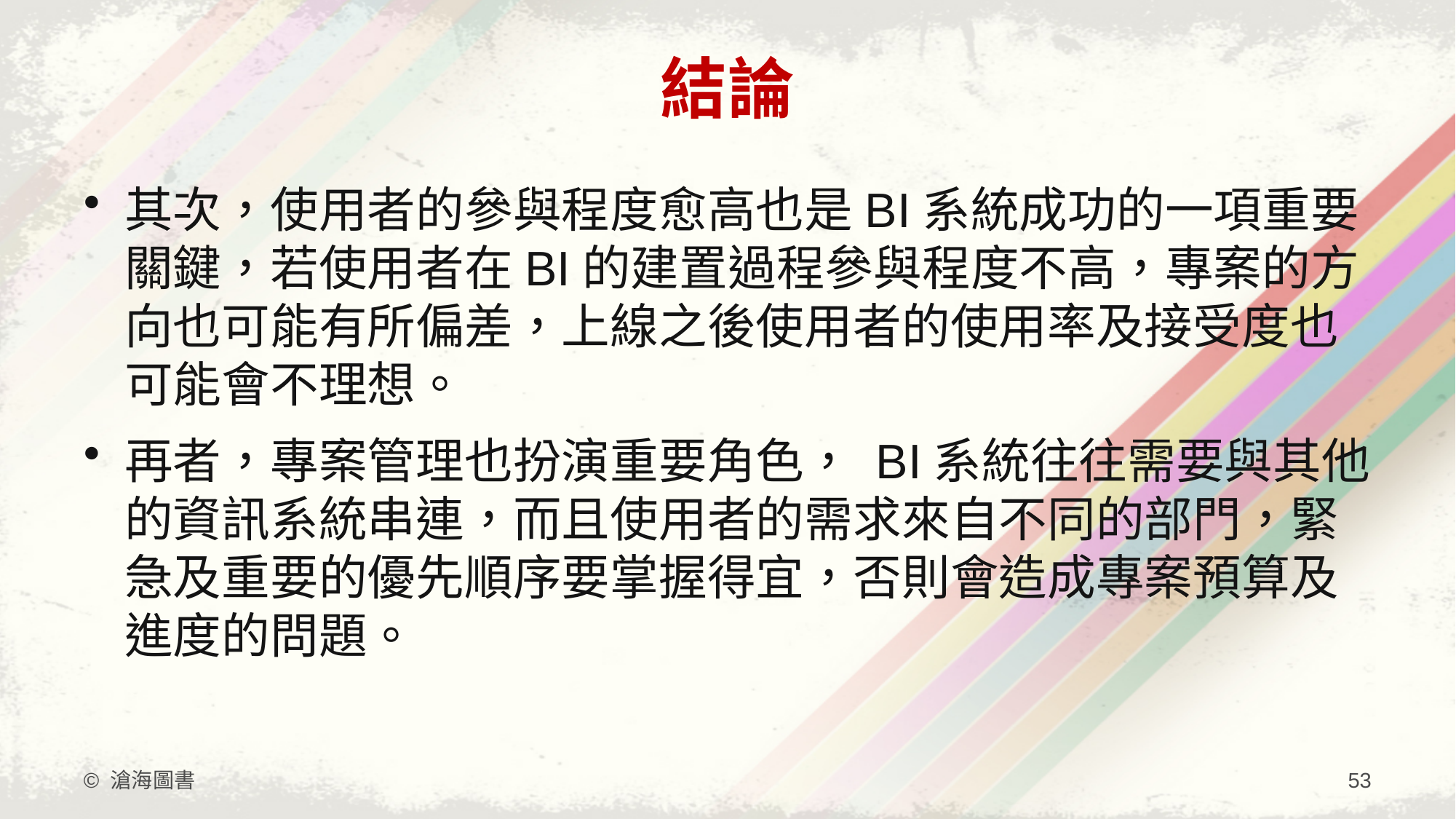

# 結論
其次，使用者的參與程度愈高也是BI系統成功的一項重要關鍵，若使用者在BI的建置過程參與程度不高，專案的方向也可能有所偏差，上線之後使用者的使用率及接受度也可能會不理想。
再者，專案管理也扮演重要角色， BI系統往往需要與其他的資訊系統串連，而且使用者的需求來自不同的部門，緊急及重要的優先順序要掌握得宜，否則會造成專案預算及進度的問題。
© 滄海圖書

53